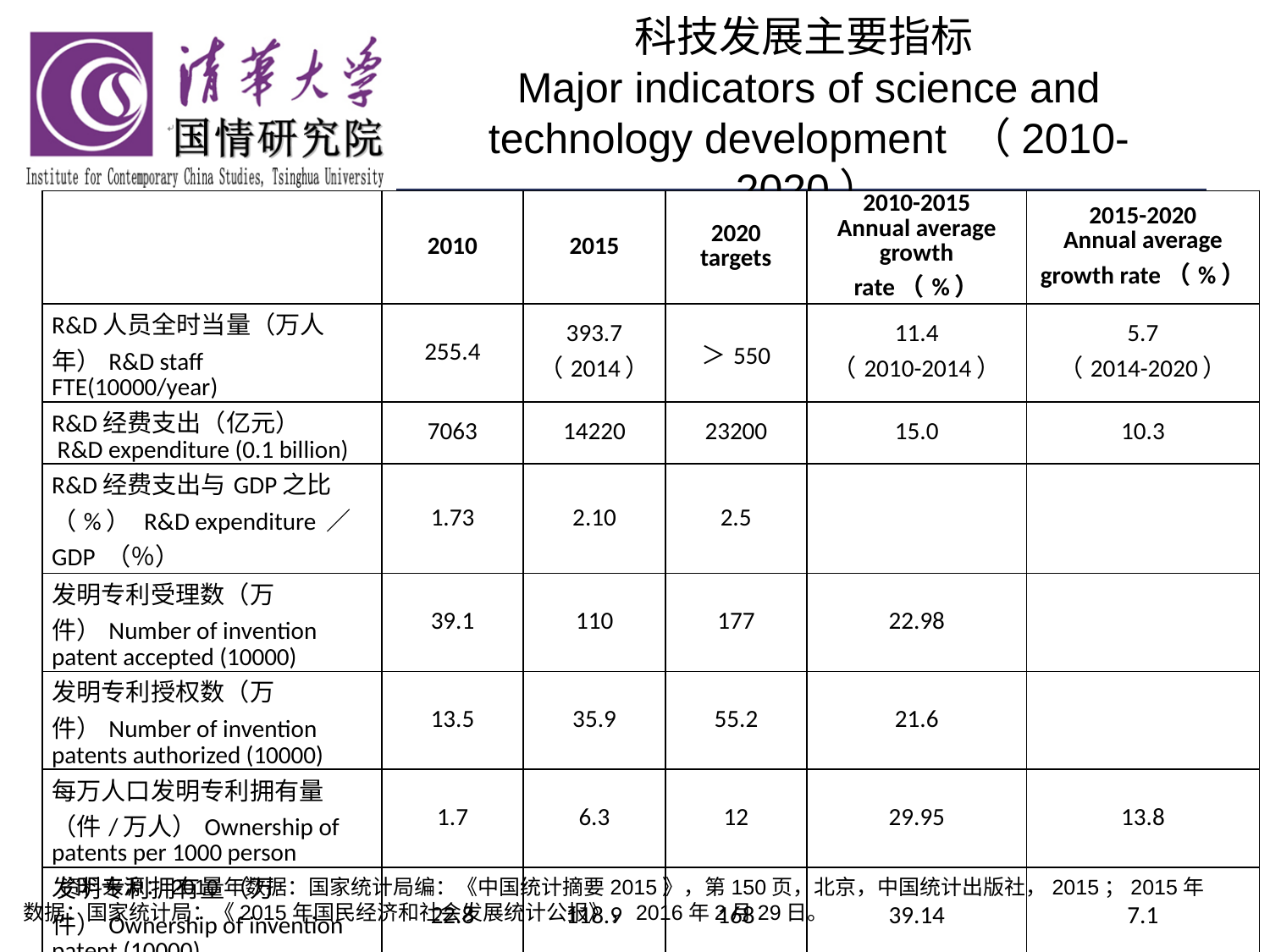

# 科技发展主要指标 Major indicators of science and technology development （2010-2020）
|  | 2010 | 2015 | 2020 targets | 2010-2015 Annual average growth rate（%） | 2015-2020 Annual average growth rate（%） |
| --- | --- | --- | --- | --- | --- |
| R&D人员全时当量（万人年）R&D staff FTE(10000/year) | 255.4 | 393.7 （2014） | ＞550 | 11.4 （2010-2014） | 5.7 （2014-2020） |
| R&D经费支出（亿元） R&D expenditure (0.1 billion) | 7063 | 14220 | 23200 | 15.0 | 10.3 |
| R&D经费支出与GDP之比（%） R&D expenditure ／GDP （％） | 1.73 | 2.10 | 2.5 |  |  |
| 发明专利受理数（万件）Number of invention patent accepted (10000) | 39.1 | 110 | 177 | 22.98 |  |
| 发明专利授权数（万件）Number of invention patents authorized (10000) | 13.5 | 35.9 | 55.2 | 21.6 |  |
| 每万人口发明专利拥有量（件/万人）Ownership of patents per 1000 person | 1.7 | 6.3 | 12 | 29.95 | 13.8 |
| 发明专利拥有量（万件）Ownership of invention patent (10000) | 22.8 | 118.9 | 168 | 39.14 | 7.1 |
资料来源：2010年数据：国家统计局编：《中国统计摘要2015》，第150页，北京，中国统计出版社，2015；2015年数据：国家统计局：《2015年国民经济和社会发展统计公报》，2016年2月29日。